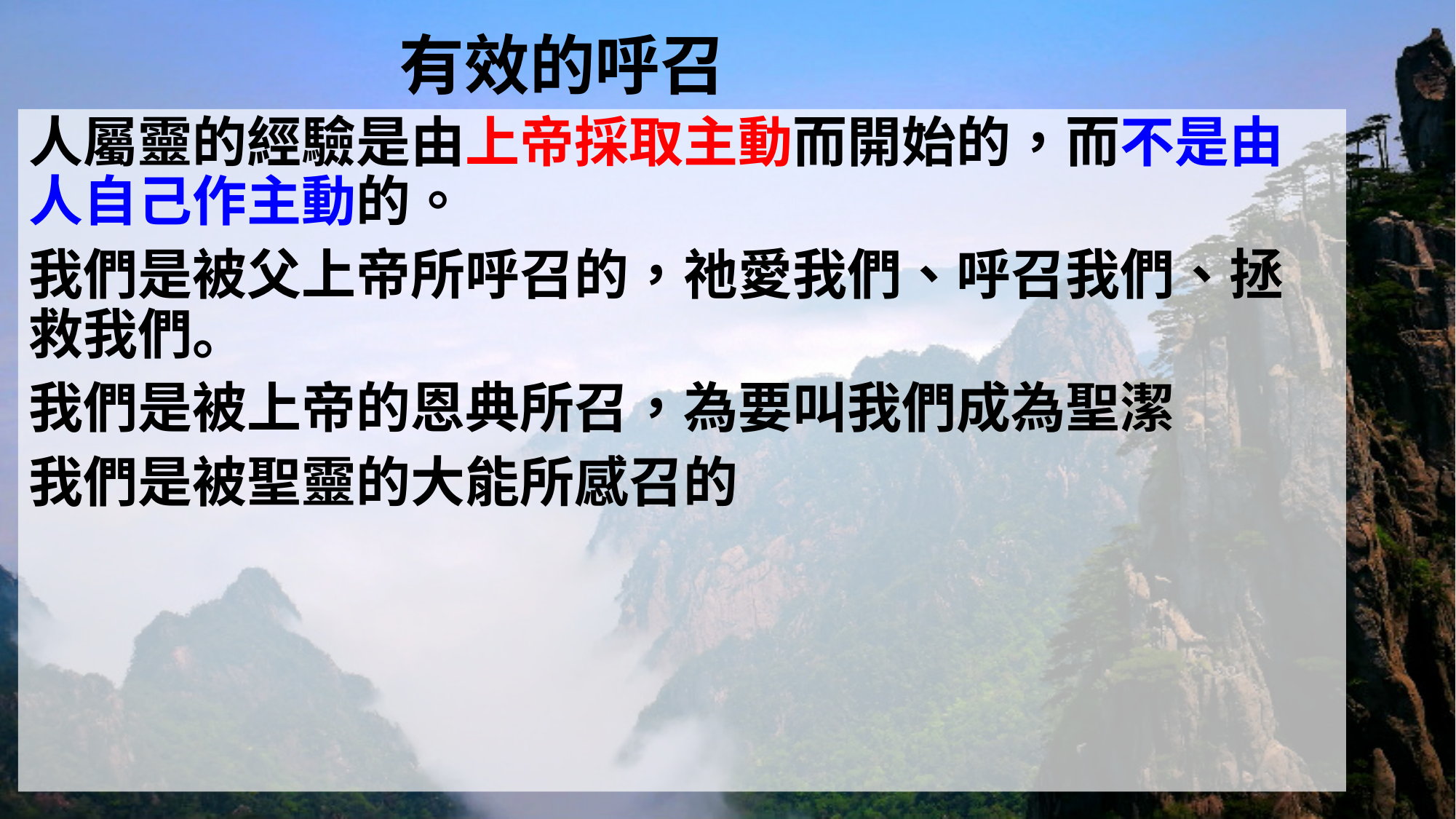

# 有效的呼召
人屬靈的經驗是由上帝採取主動而開始的，而不是由人自己作主動的。
我們是被父上帝所呼召的，祂愛我們、呼召我們、拯救我們。
我們是被上帝的恩典所召，為要叫我們成為聖潔
我們是被聖靈的大能所感召的